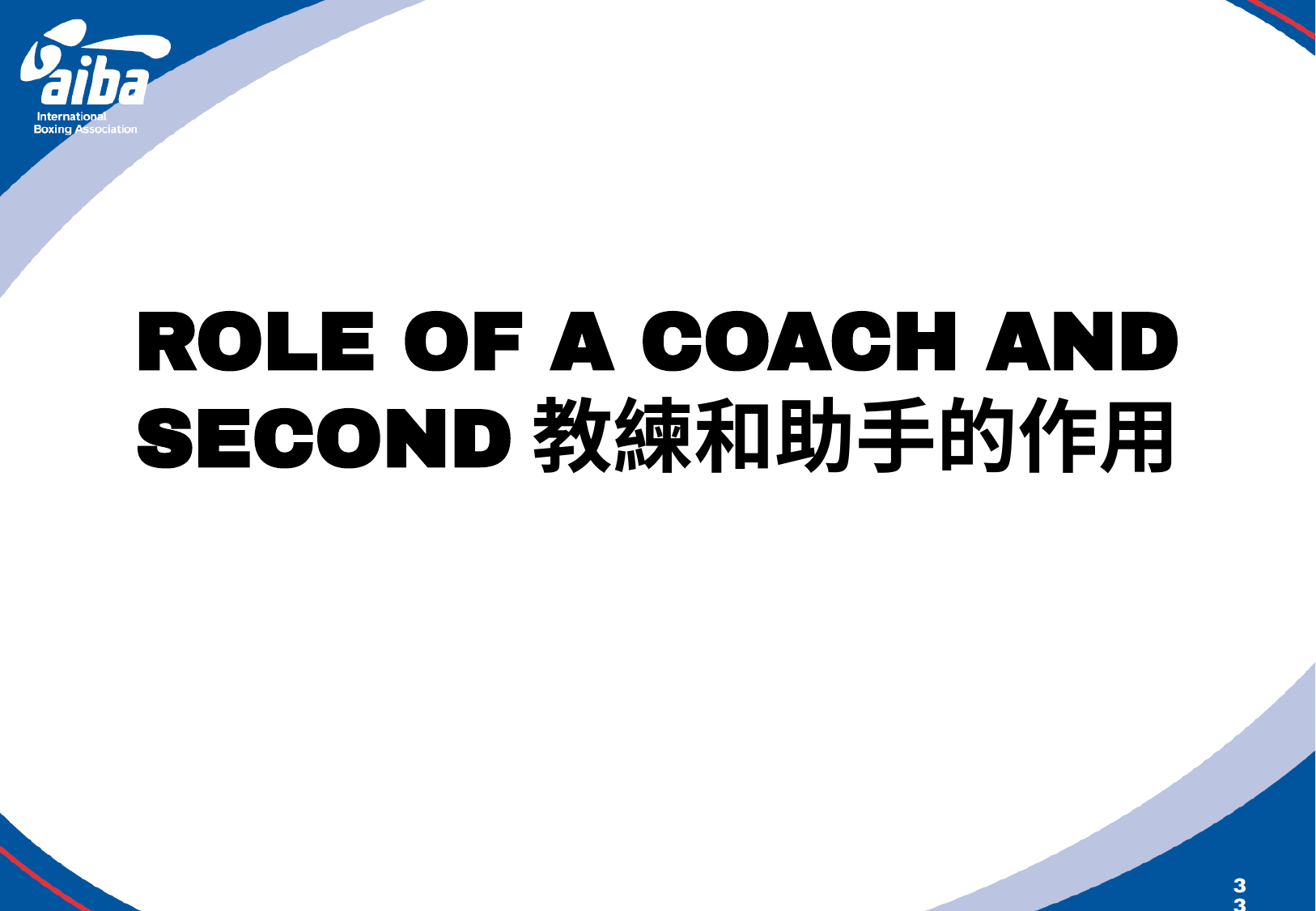

# ROLE OF A COACH AND SECOND教練和助手的作用
336